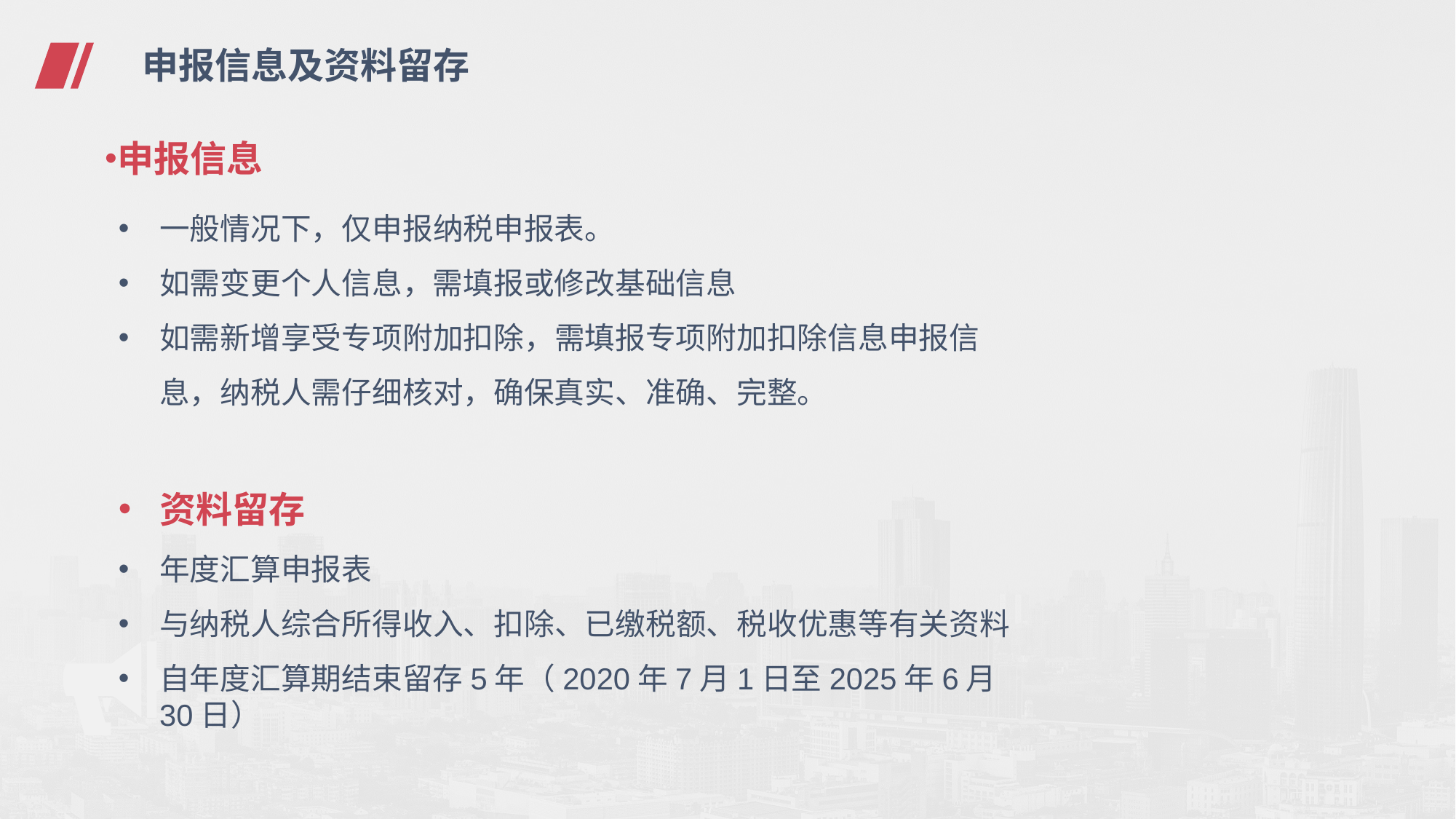

# 申报信息及资料留存

申报信息
一般情况下，仅申报纳税申报表。
如需变更个人信息，需填报或修改基础信息
如需新增享受专项附加扣除，需填报专项附加扣除信息申报信息，纳税人需仔细核对，确保真实、准确、完整。

资料留存
年度汇算申报表
与纳税人综合所得收入、扣除、已缴税额、税收优惠等有关资料
自年度汇算期结束留存5年（2020年7月1日至2025年6月30日）